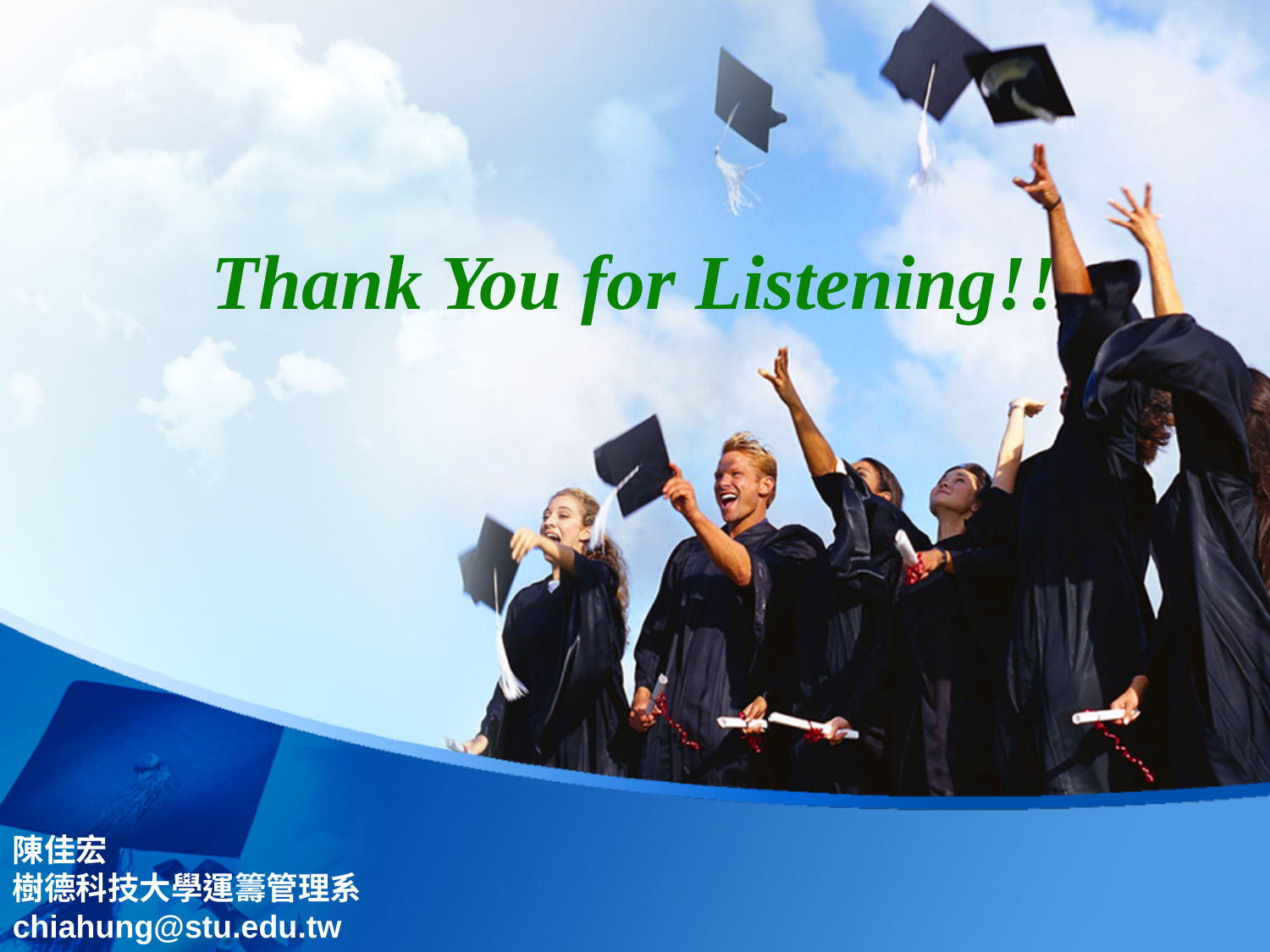

Thank You for Listening!!

陳佳宏
樹德科技大學運籌管理系
chiahung@stu.edu.tw